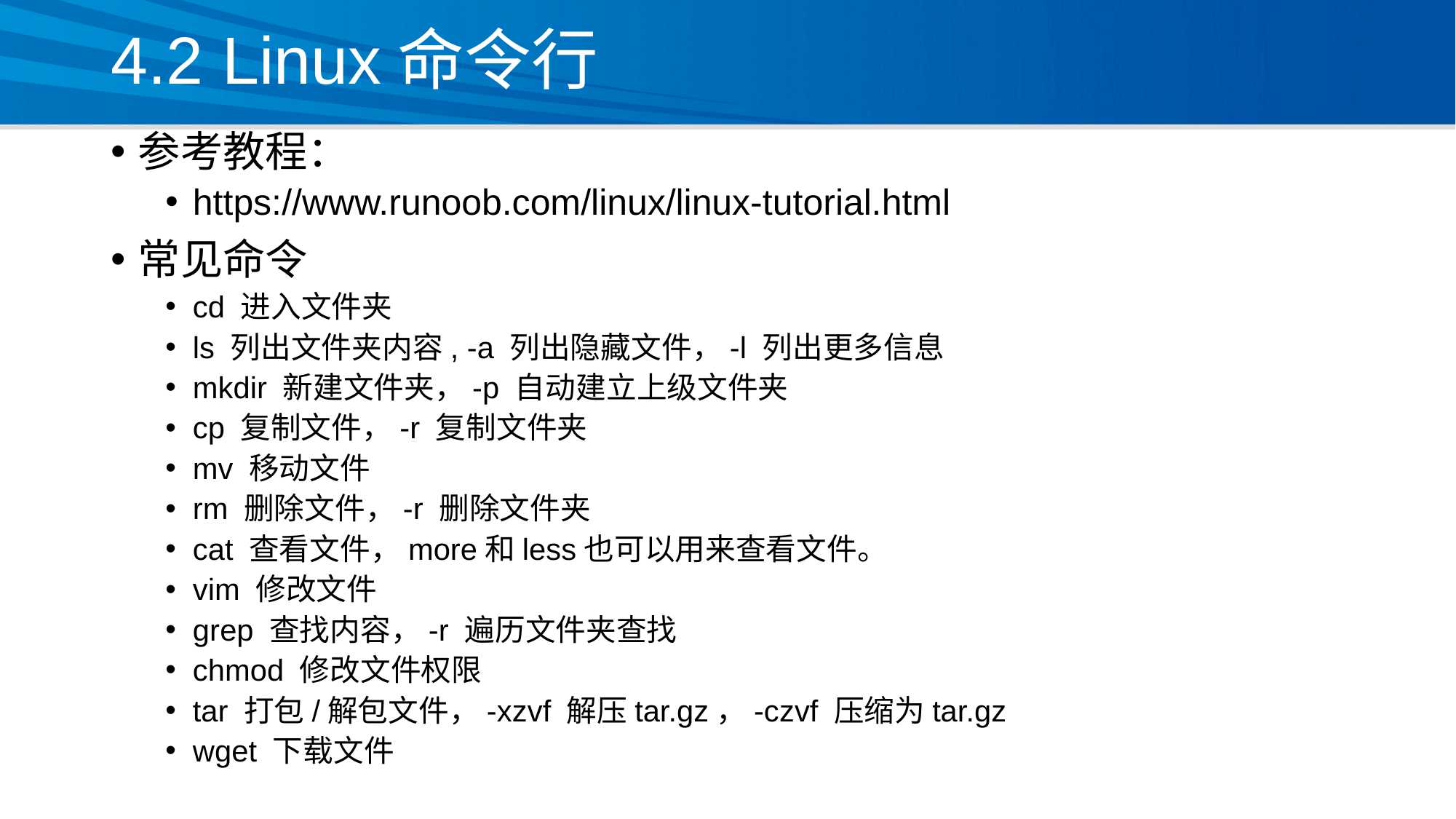

# 4.2 Linux命令行
参考教程：
https://www.runoob.com/linux/linux-tutorial.html
常见命令
cd 进入文件夹
ls 列出文件夹内容, -a 列出隐藏文件，-l 列出更多信息
mkdir 新建文件夹，-p 自动建立上级文件夹
cp 复制文件，-r 复制文件夹
mv 移动文件
rm 删除文件，-r 删除文件夹
cat 查看文件，more和less也可以用来查看文件。
vim 修改文件
grep 查找内容，-r 遍历文件夹查找
chmod 修改文件权限
tar 打包/解包文件，-xzvf 解压tar.gz，-czvf 压缩为tar.gz
wget 下载文件